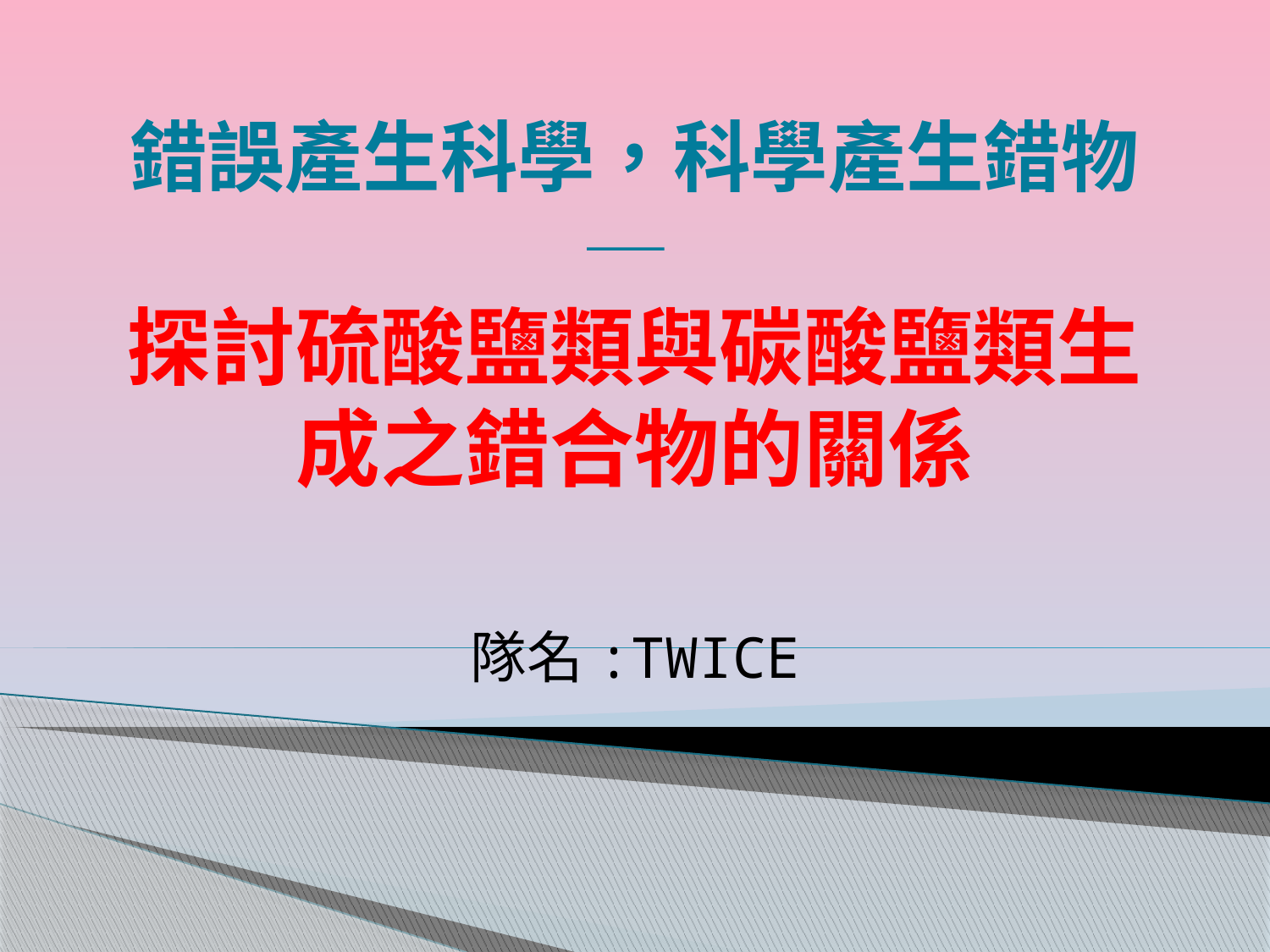

# 錯誤產生科學，科學產生錯物─ 探討硫酸鹽類與碳酸鹽類生成之錯合物的關係
隊名:TWICE